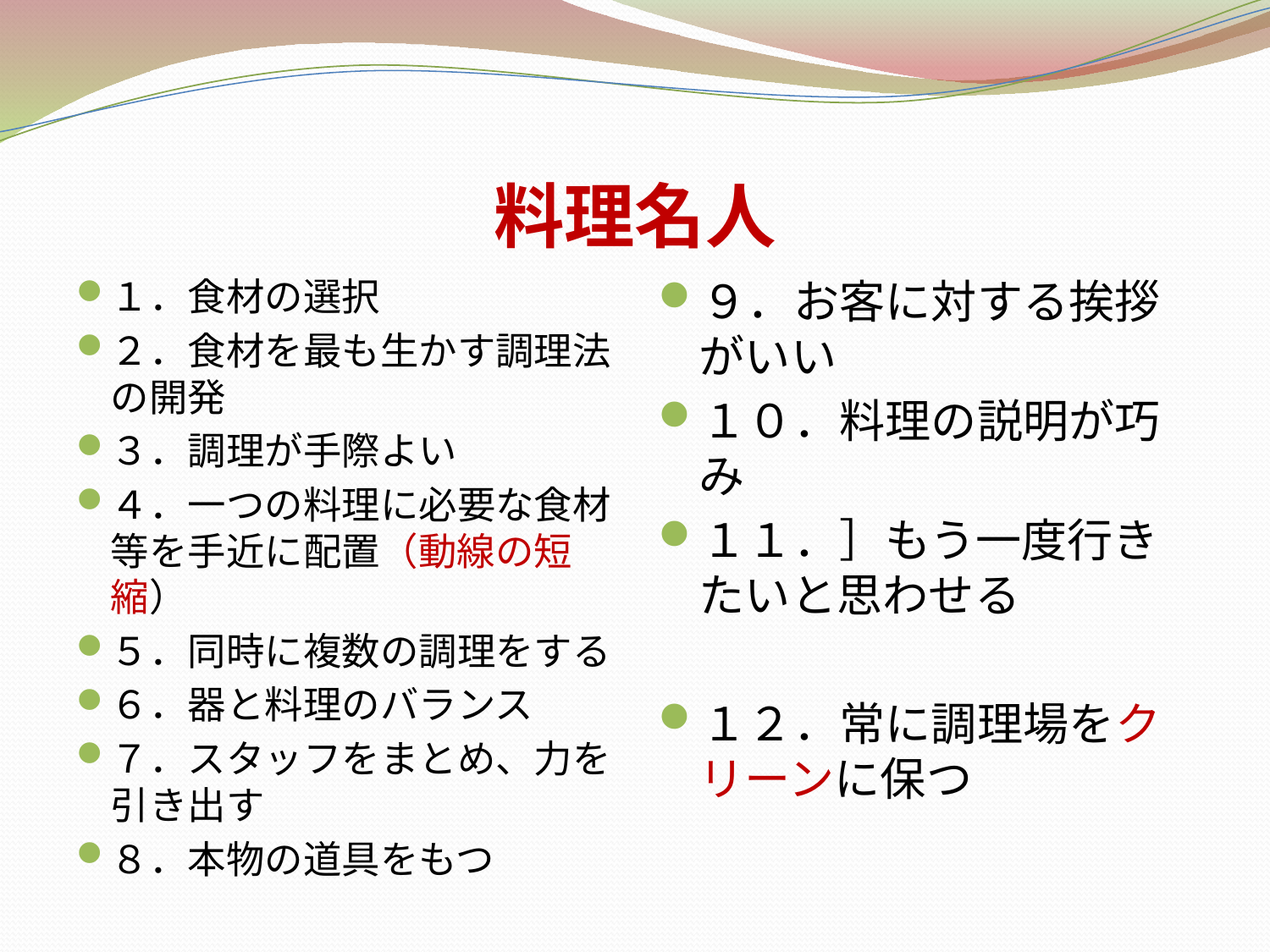

# 料理名人
１．食材の選択
２．食材を最も生かす調理法の開発
３．調理が手際よい
４．一つの料理に必要な食材等を手近に配置（動線の短縮）
５．同時に複数の調理をする
６．器と料理のバランス
７．スタッフをまとめ、力を引き出す
８．本物の道具をもつ

９．お客に対する挨拶がいい
１０．料理の説明が巧み
１１．］もう一度行きたいと思わせる

１２．常に調理場をクリーンに保つ